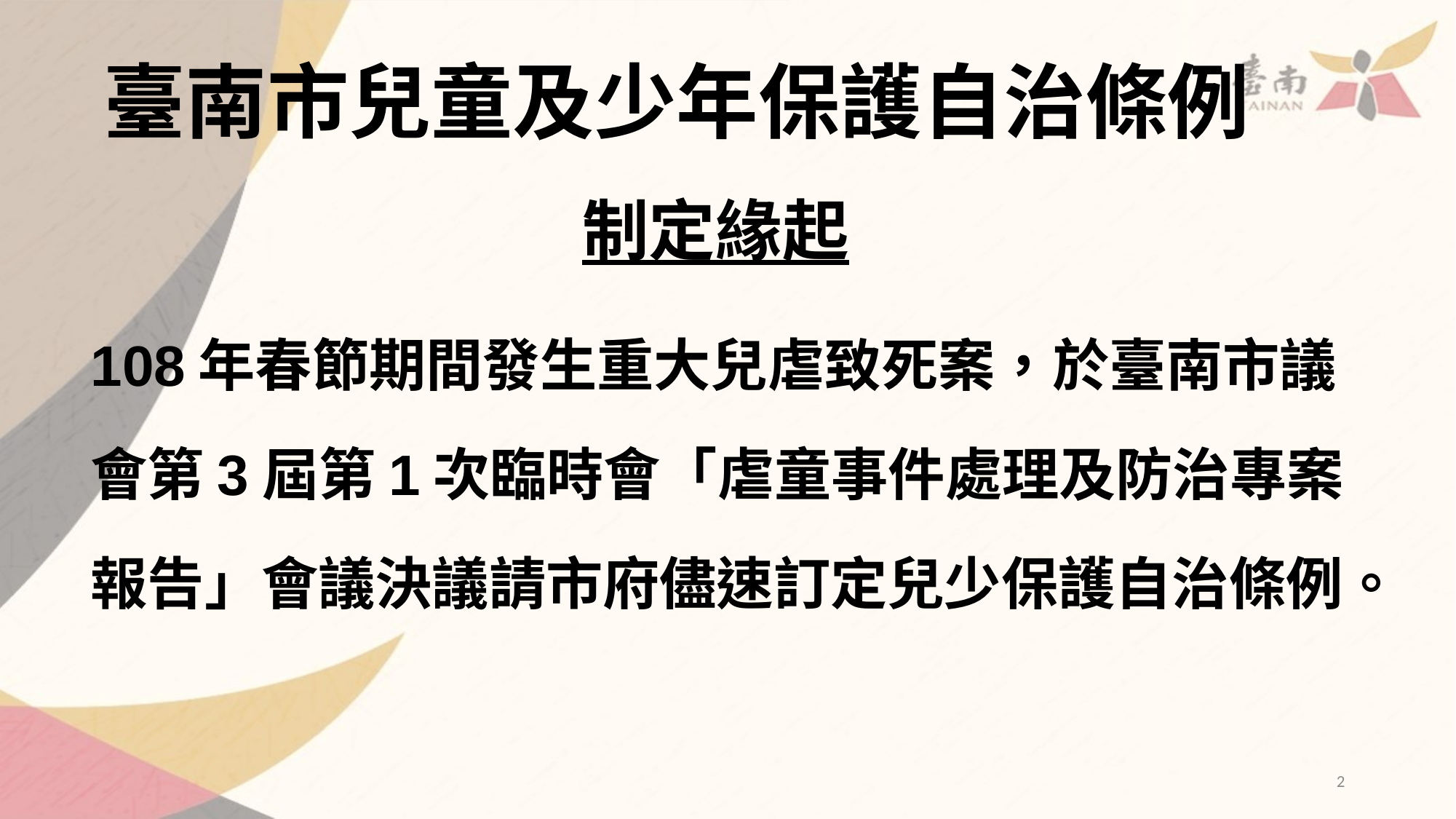

臺南市兒童及少年保護自治條例
# 制定緣起
108年春節期間發生重大兒虐致死案，於臺南市議會第3屆第1次臨時會「虐童事件處理及防治專案報告」會議決議請市府儘速訂定兒少保護自治條例。

2